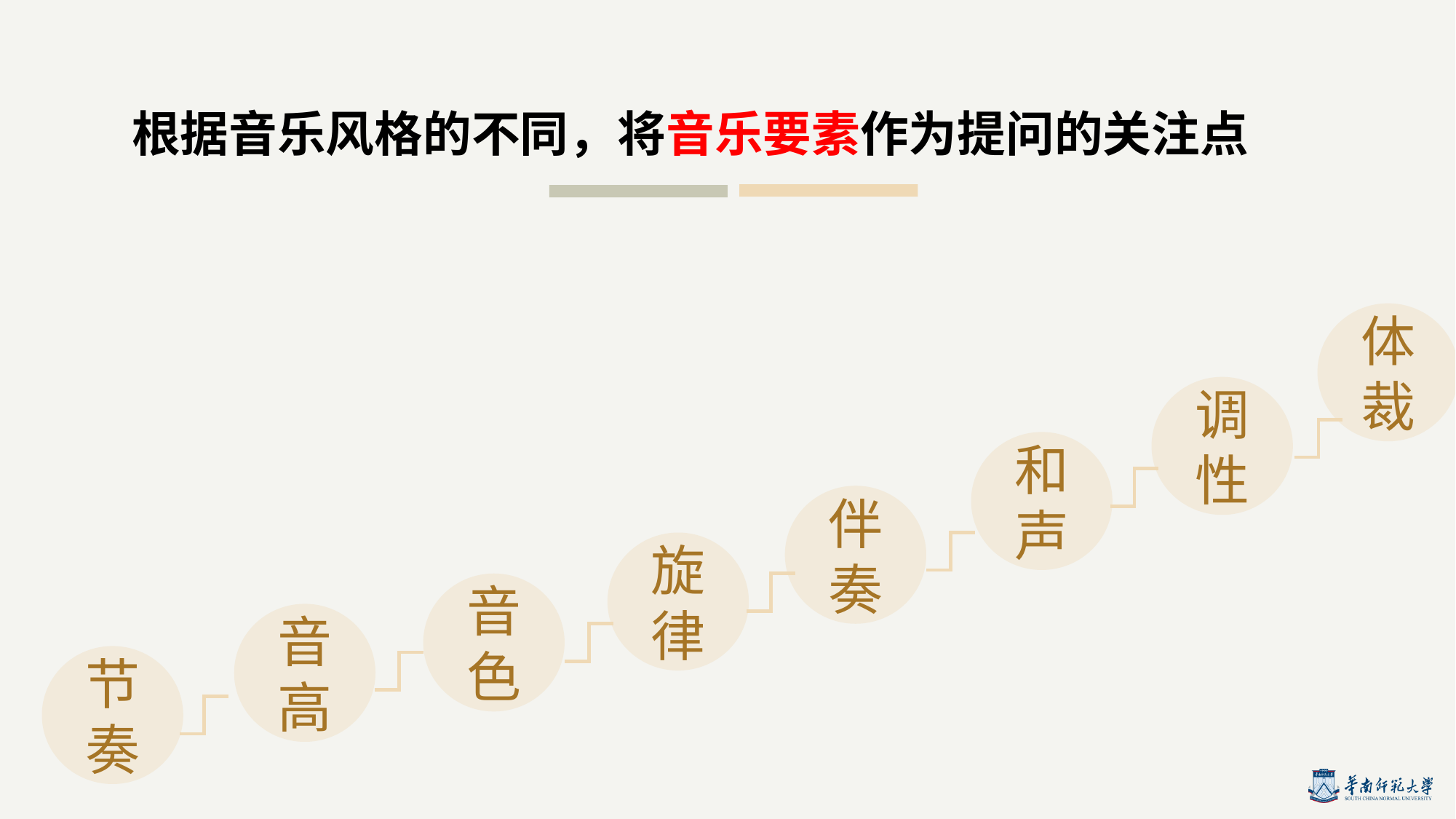

# 根据音乐风格的不同，将音乐要素作为提问的关注点

体裁
调性
和声
伴奏
旋律
音色
音高
节奏